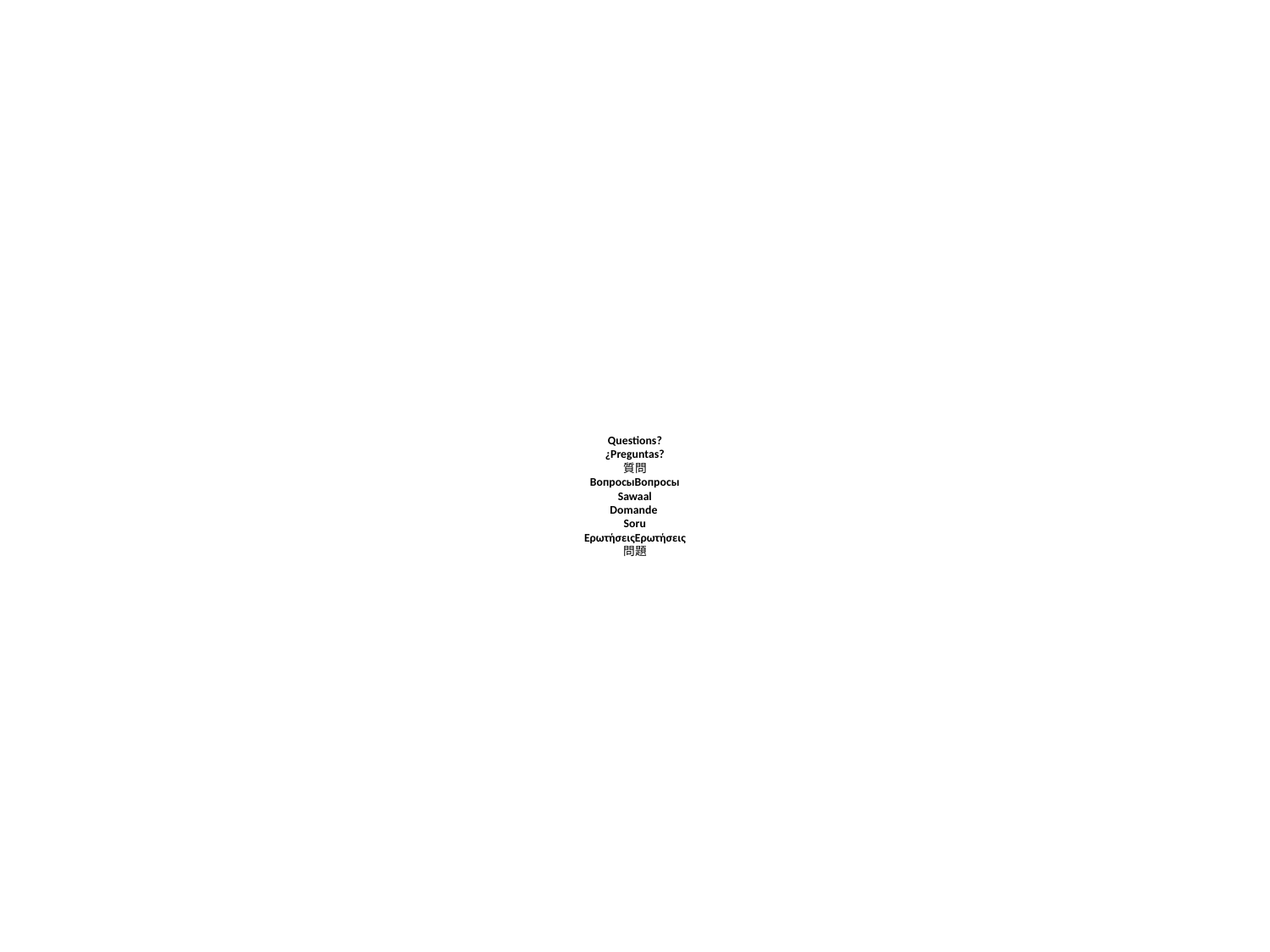

# Questions? ¿Preguntas? 質問 ВопросыВопросы Sawaal Domande Soru ΕρωτήσειςΕρωτήσεις 問題